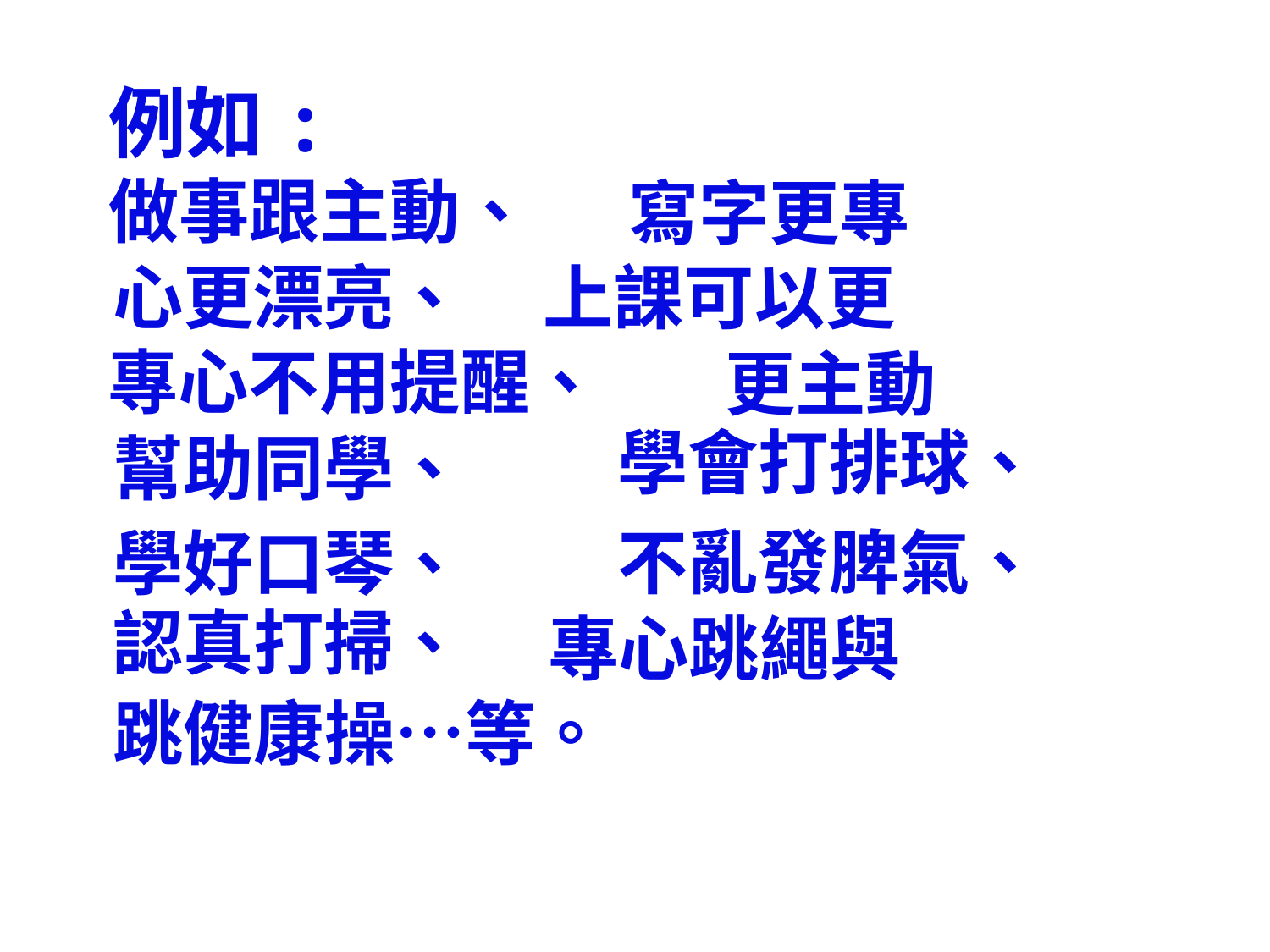

例如:
做事跟主動、
                               寫字更專
心更漂亮、
                          上課可以更
專心不用提醒、
                                     更主動
幫助同學、
學會打排球、
不亂發脾氣、
學好口琴、
認真打掃、
                          專心跳繩與
跳健康操…等。